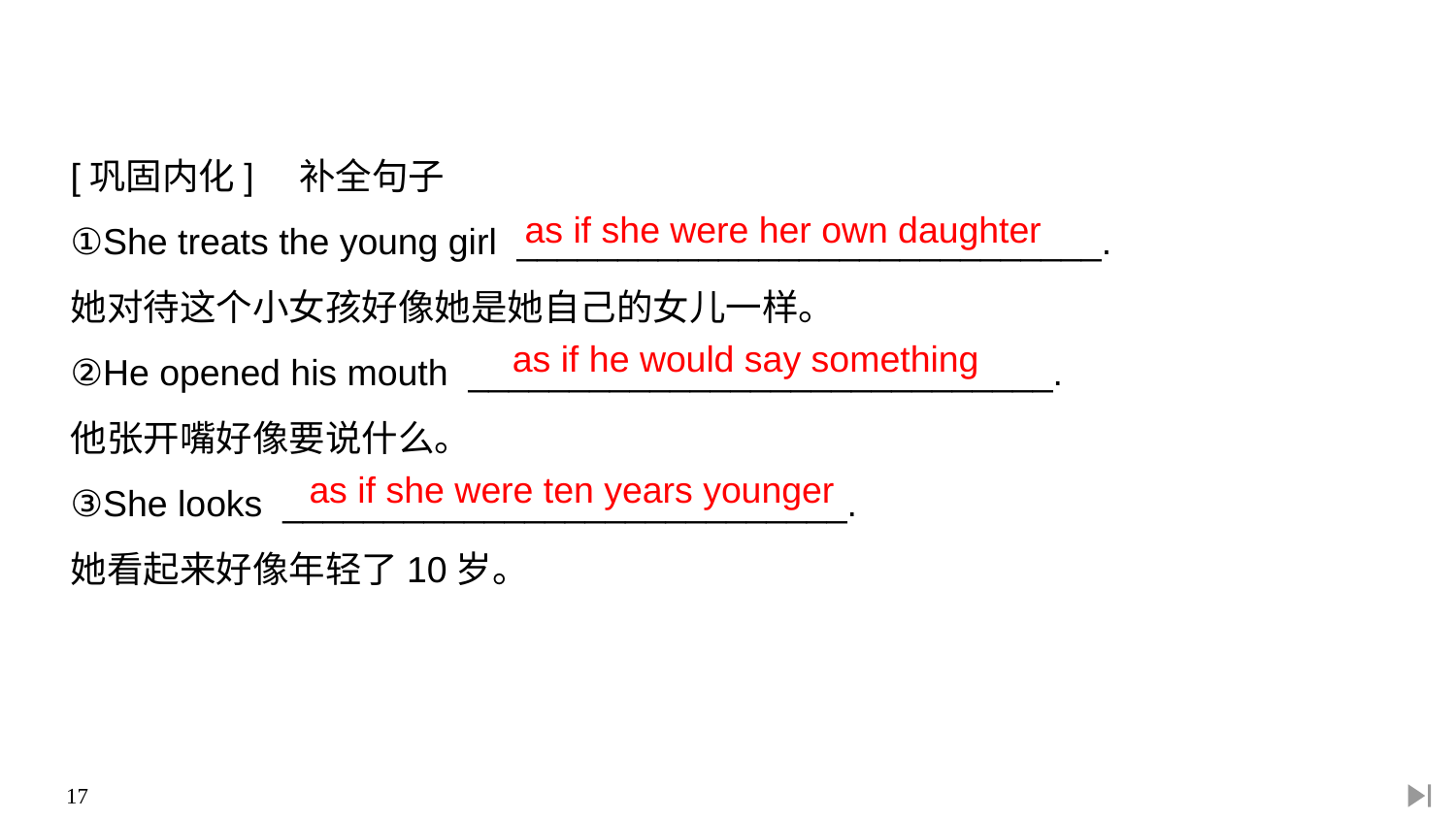

[巩固内化]　补全句子
①She treats the young girl  _____________________________.
她对待这个小女孩好像她是她自己的女儿一样。
②He opened his mouth  _____________________________.
他张开嘴好像要说什么。
③She looks  ____________________________.
她看起来好像年轻了10岁。
as if she were her own daughter
as if he would say something
as if she were ten years younger